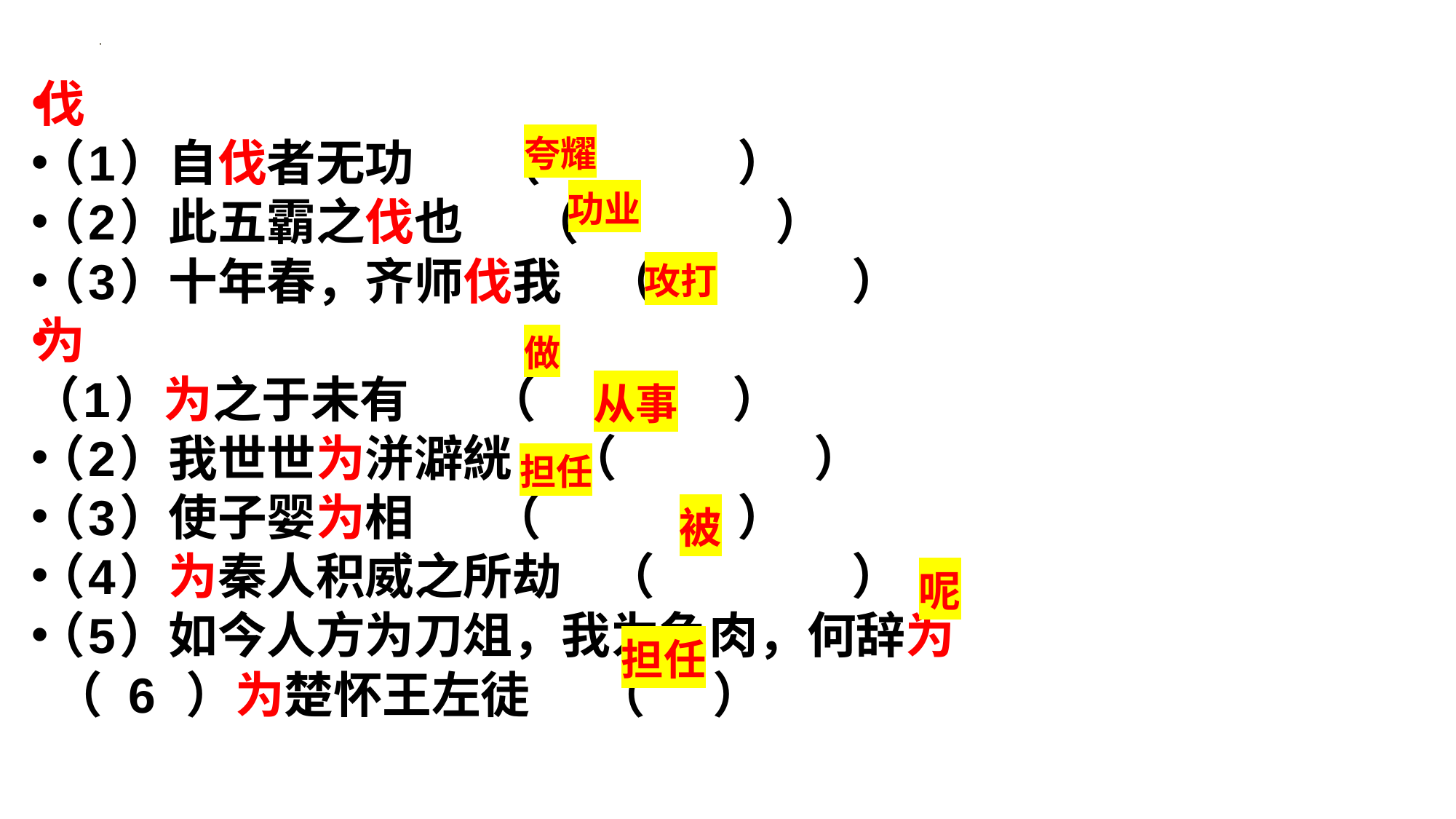

伐
（1）自伐者无功       （　　　　）
（2）此五霸之伐也      （　　　　）
（3）十年春，齐师伐我    （　　　　）
为
（1）为之于未有       （　　　　）
（2）我世世为洴澼絖     （　　　　）
（3）使子婴为相       （　　　　）
（4）为秦人积威之所劫    （　　　　）
（5）如今人方为刀俎，我为鱼肉，何辞为
  （  6  ）为楚怀王左徒      （      ）
夸耀
功业
攻打
做
从事
担任
被
呢
担任